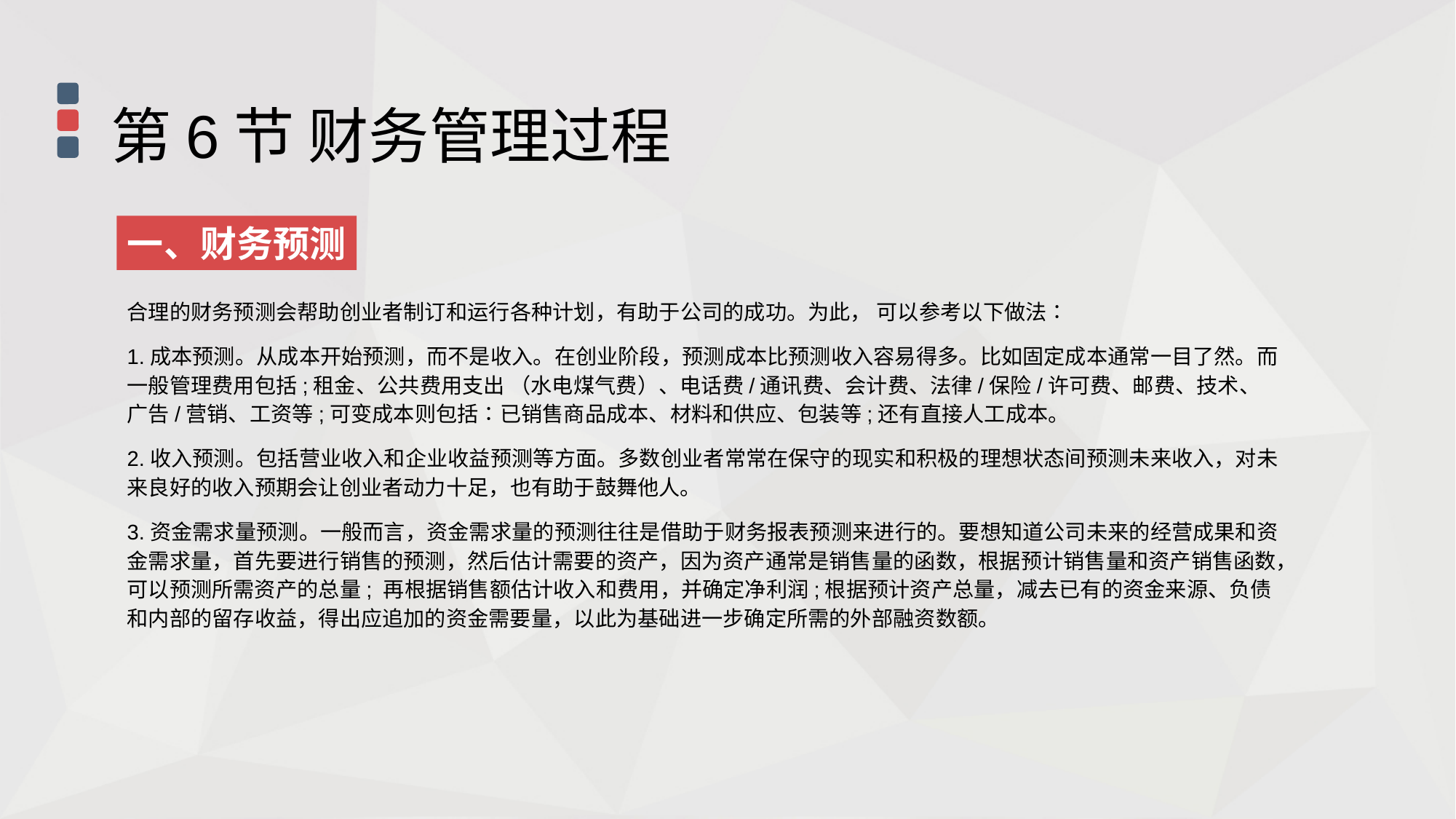

第6节 财务管理过程
一、财务预测
合理的财务预测会帮助创业者制订和运行各种计划，有助于公司的成功。为此， 可以参考以下做法∶
1.成本预测。从成本开始预测，而不是收入。在创业阶段，预测成本比预测收入容易得多。比如固定成本通常一目了然。而一般管理费用包括;租金、公共费用支出 （水电煤气费）、电话费/通讯费、会计费、法律/保险/许可费、邮费、技术、广告/营销、工资等;可变成本则包括∶已销售商品成本、材料和供应、包装等;还有直接人工成本。
2.收入预测。包括营业收入和企业收益预测等方面。多数创业者常常在保守的现实和积极的理想状态间预测未来收入，对未来良好的收入预期会让创业者动力十足，也有助于鼓舞他人。
3.资金需求量预测。一般而言，资金需求量的预测往往是借助于财务报表预测来进行的。要想知道公司未来的经营成果和资金需求量，首先要进行销售的预测，然后估计需要的资产，因为资产通常是销售量的函数，根据预计销售量和资产销售函数，可以预测所需资产的总量; 再根据销售额估计收入和费用，并确定净利润;根据预计资产总量，减去已有的资金来源、负债和内部的留存收益，得出应追加的资金需要量，以此为基础进一步确定所需的外部融资数额。